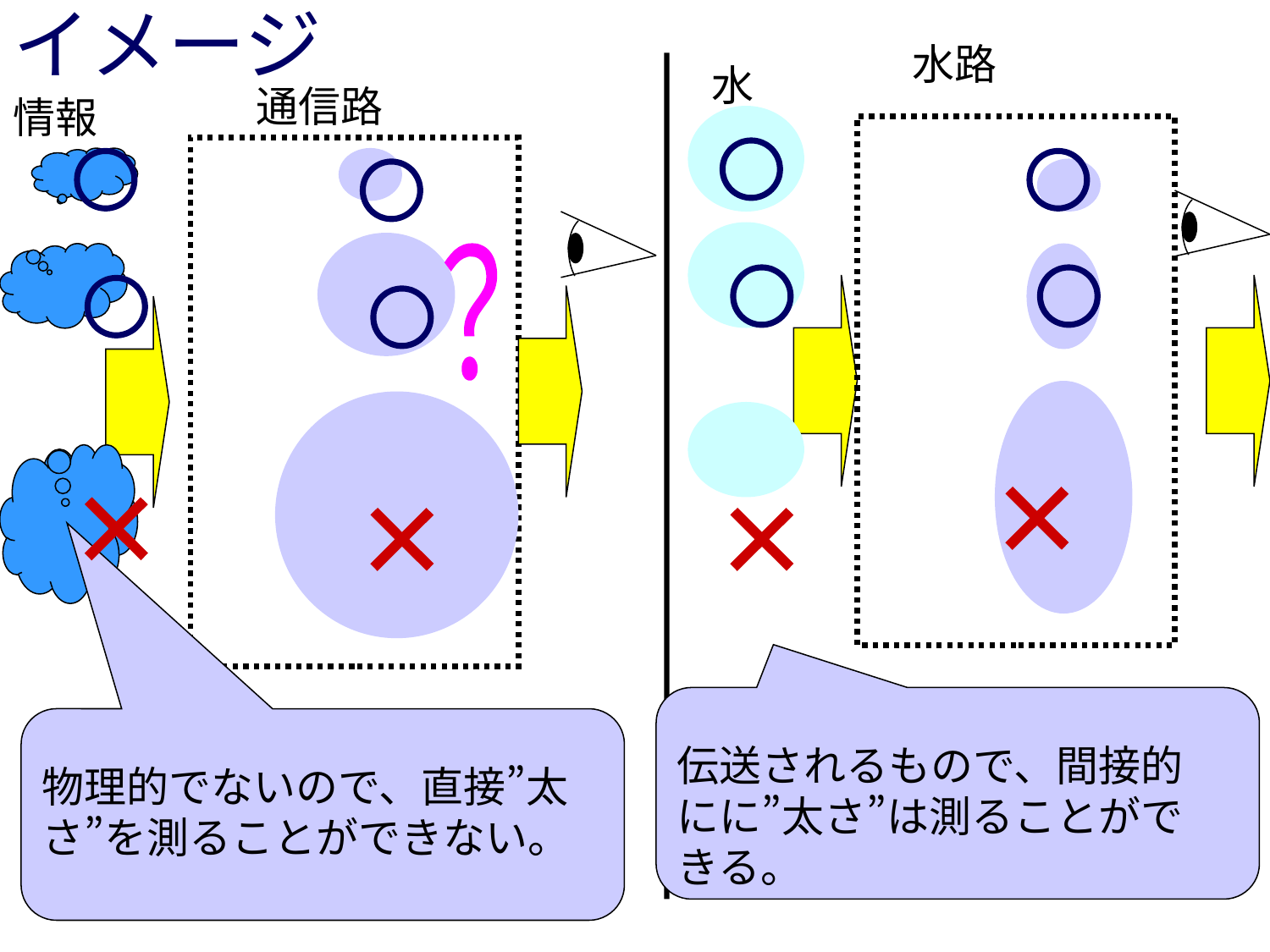

# イメージ
水路

水
通信路
情報

○

○

○
○

？

○
○
○

○

×
×
×
×

伝送されるもので、間接的にに”太さ”は測ることができる。
物理的でないので、直接”太さ”を測ることができない。
32